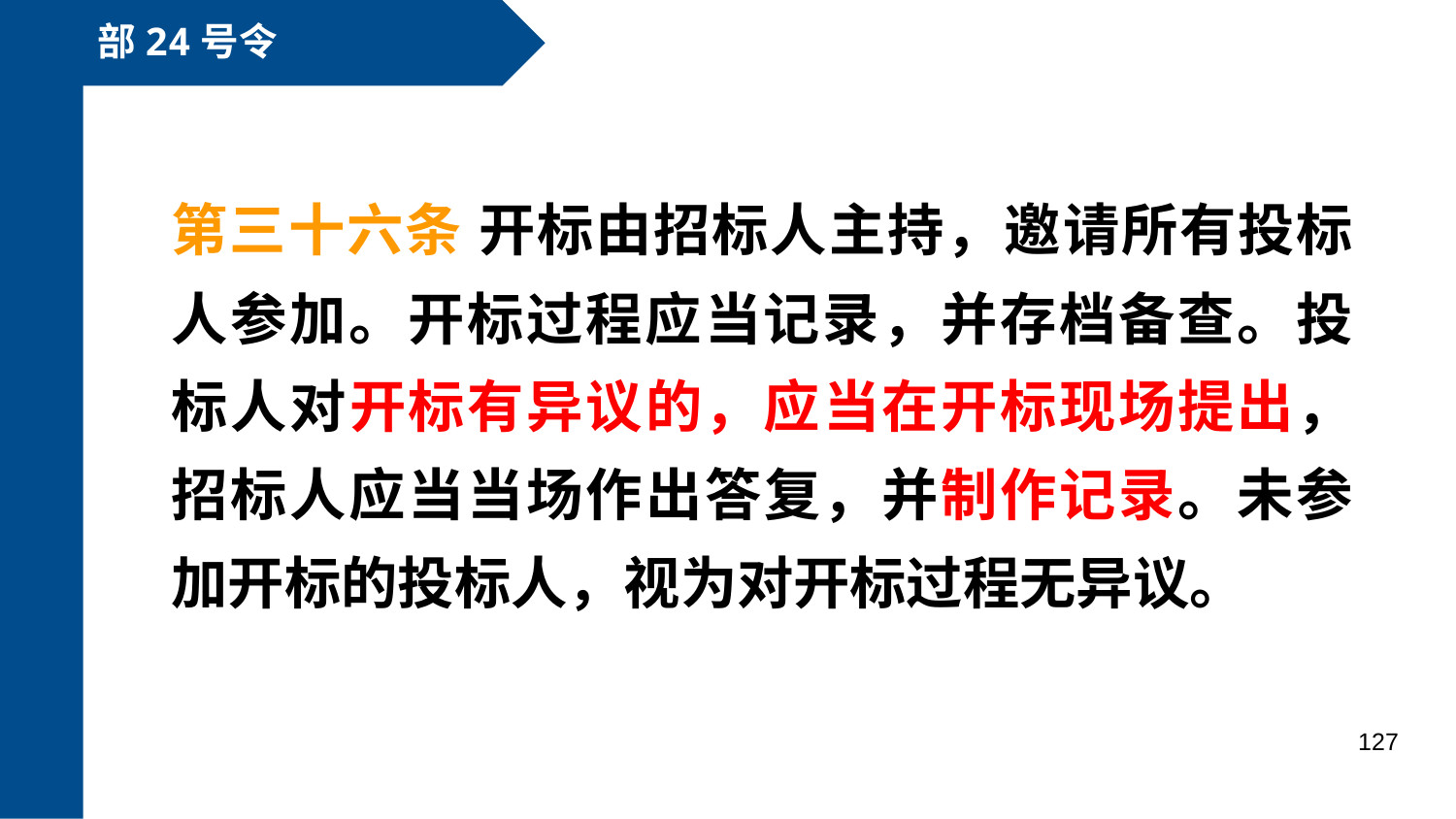

部24号令
第三十六条 开标由招标人主持，邀请所有投标人参加。开标过程应当记录，并存档备查。投标人对开标有异议的，应当在开标现场提出，招标人应当当场作出答复，并制作记录。未参加开标的投标人，视为对开标过程无异议。
127